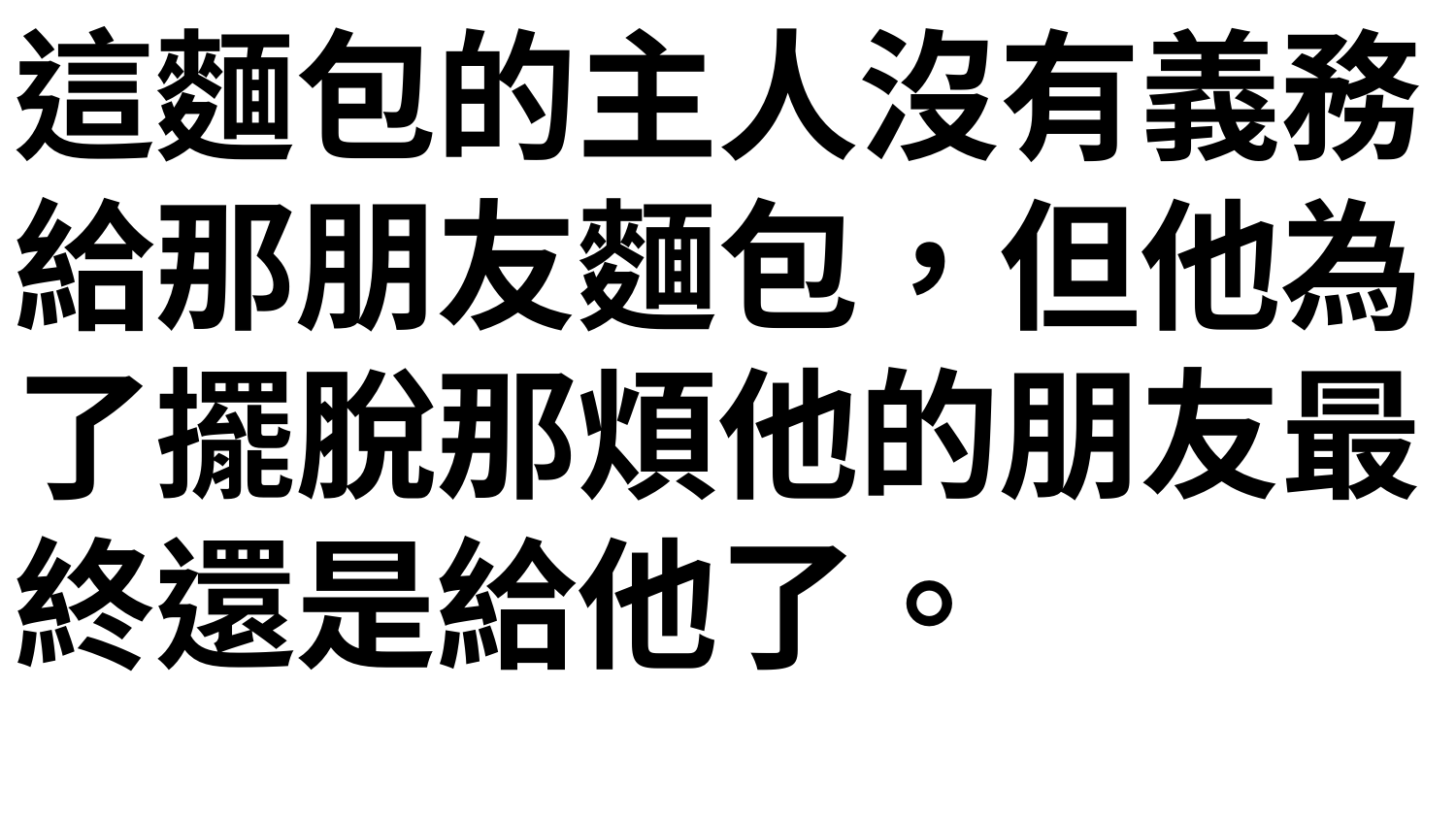

這麵包的主人沒有義務給那朋友麵包，但他為了擺脫那煩他的朋友最終還是給他了。